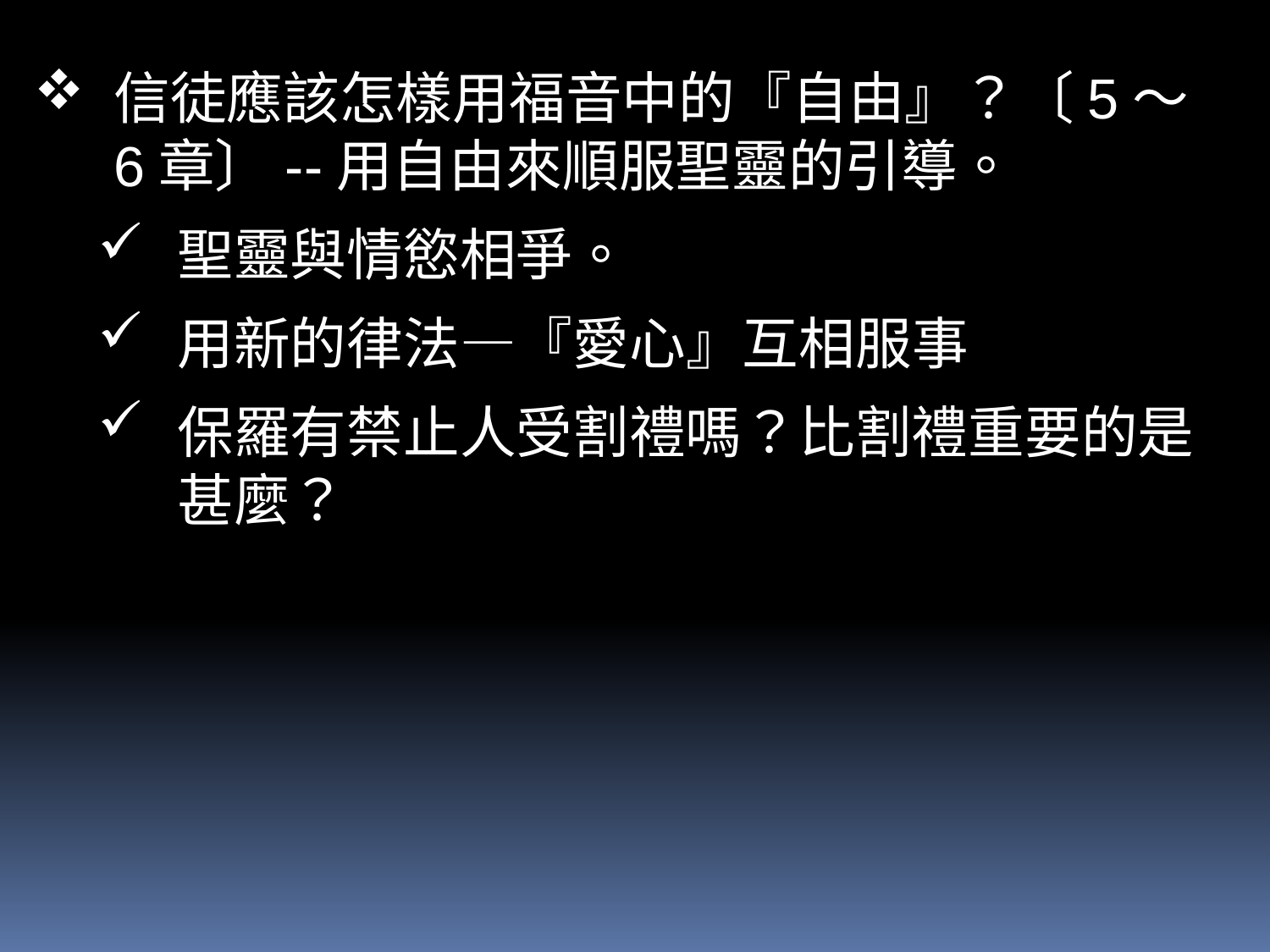

信徒應該怎樣用福音中的『自由』？〔5～6章〕--用自由來順服聖靈的引導。
聖靈與情慾相爭。
用新的律法—『愛心』互相服事
保羅有禁止人受割禮嗎？比割禮重要的是甚麼？